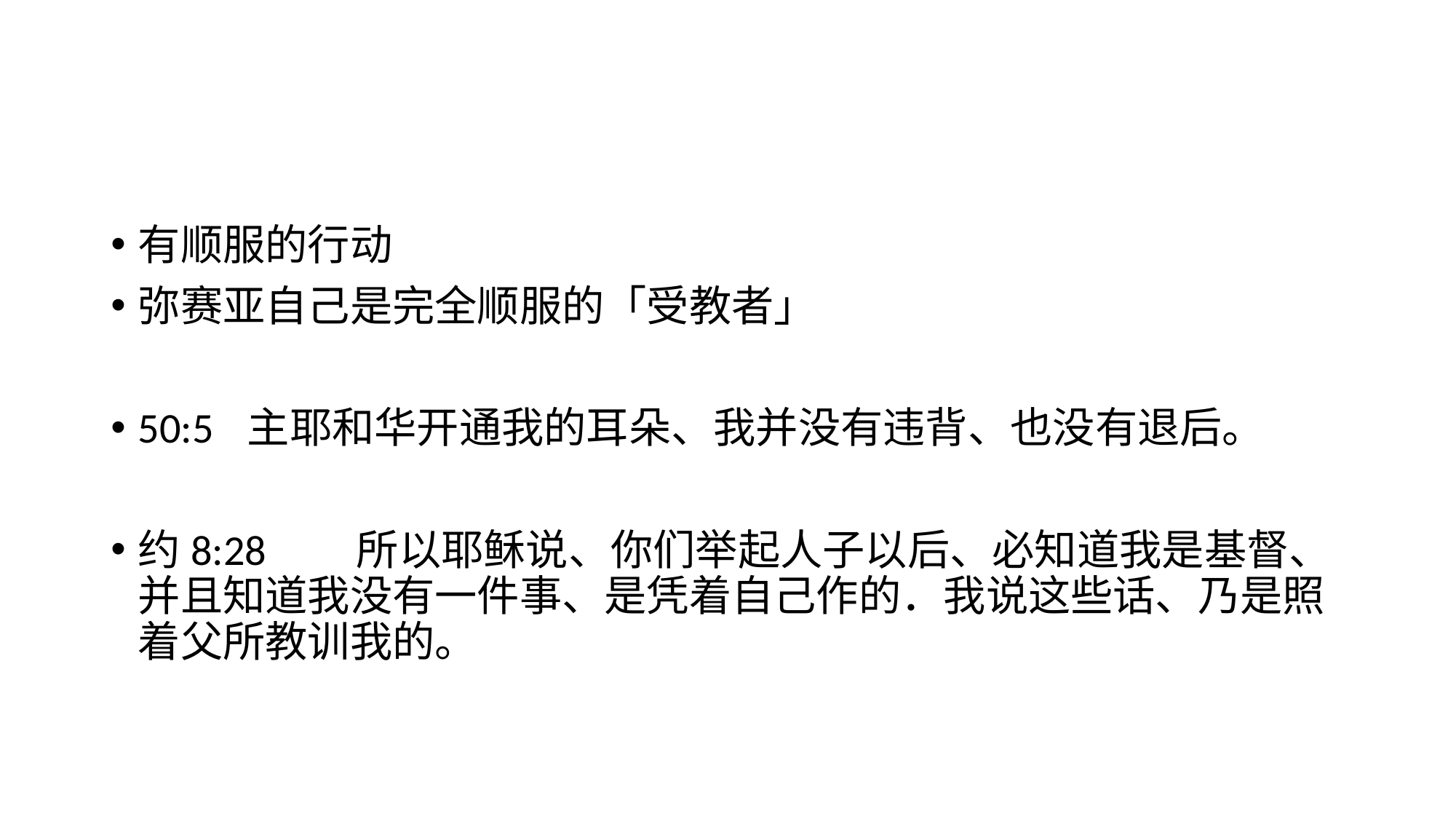

#
有顺服的行动
弥赛亚自己是完全顺服的「受教者」

50:5	主耶和华开通我的耳朵、我并没有违背、也没有退后。

约8:28	所以耶稣说、你们举起人子以后、必知道我是基督、并且知道我没有一件事、是凭着自己作的．我说这些话、乃是照着父所教训我的。